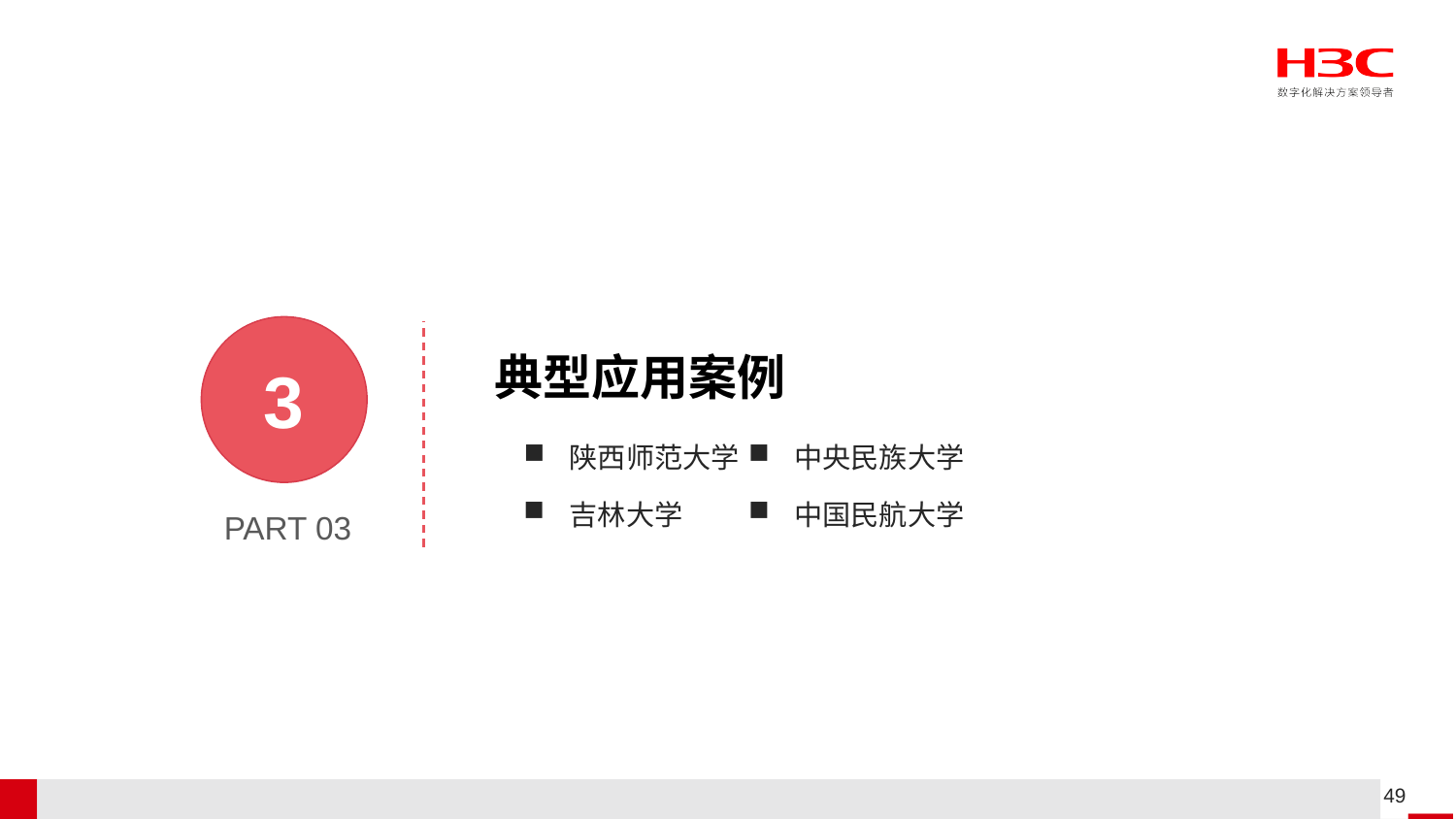

典型应用案例
3
陕西师范大学
中央民族大学
中国民航大学
吉林大学
PART 03